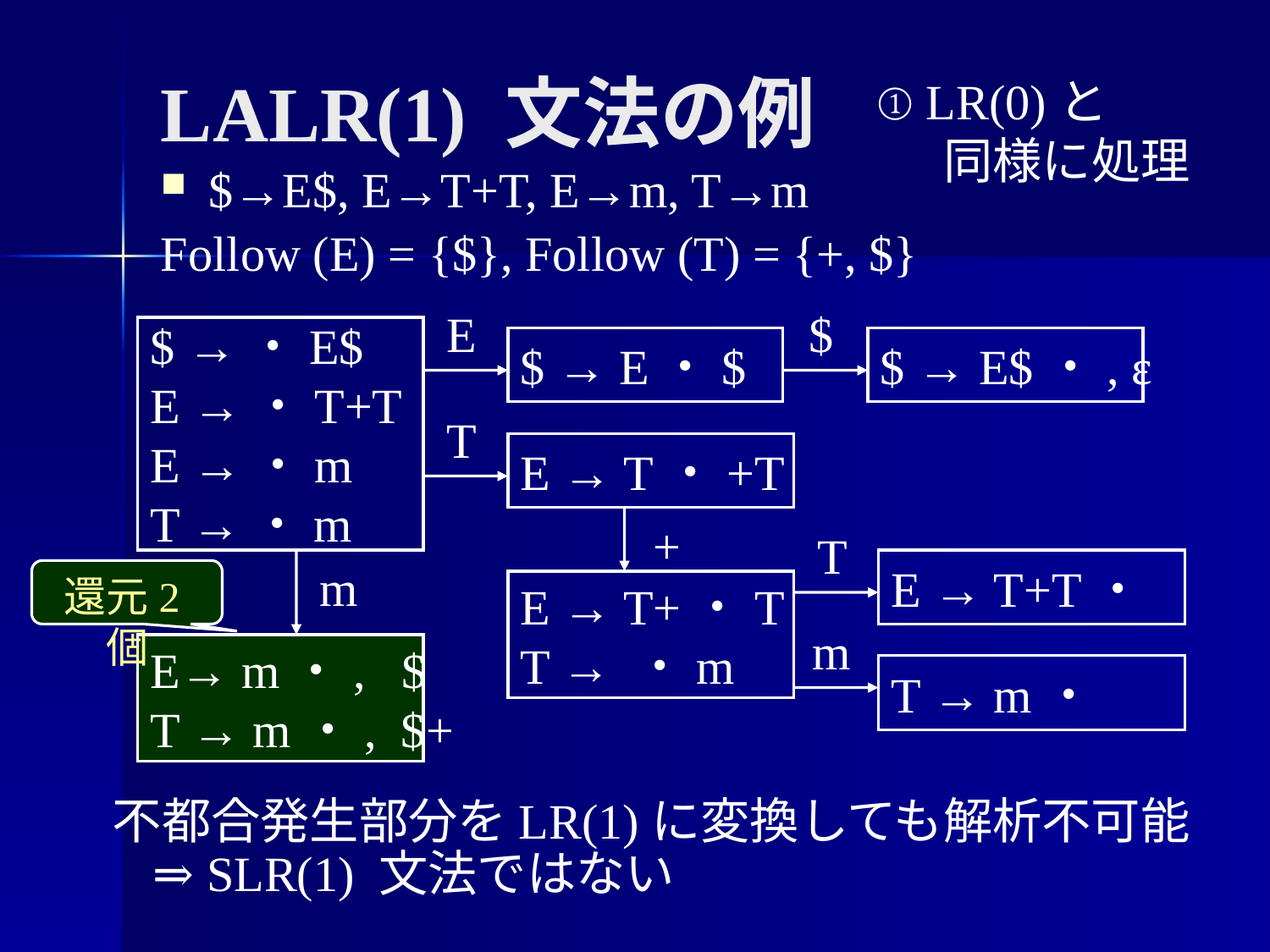

# LALR(1) 文法の例
① LR(0)と
     同様に処理
$→E$, E→T+T, E→m, T→m
Follow (E) = {$}, Follow (T) = {+, $}
E
$ → E・$

$
$ → E$・, ε

$ →・E$
E →・T+T
E →・m
T →・m
T
E → T・+T

+
E → T+・T
T → ・m
T
E → T+T・

m
E→ m・
T → m・
還元2個
m
T → m・

E→ m・,   $
T → m・,  $+
不都合発生部分をLR(1)に変換しても解析不可能
⇒ SLR(1) 文法ではない